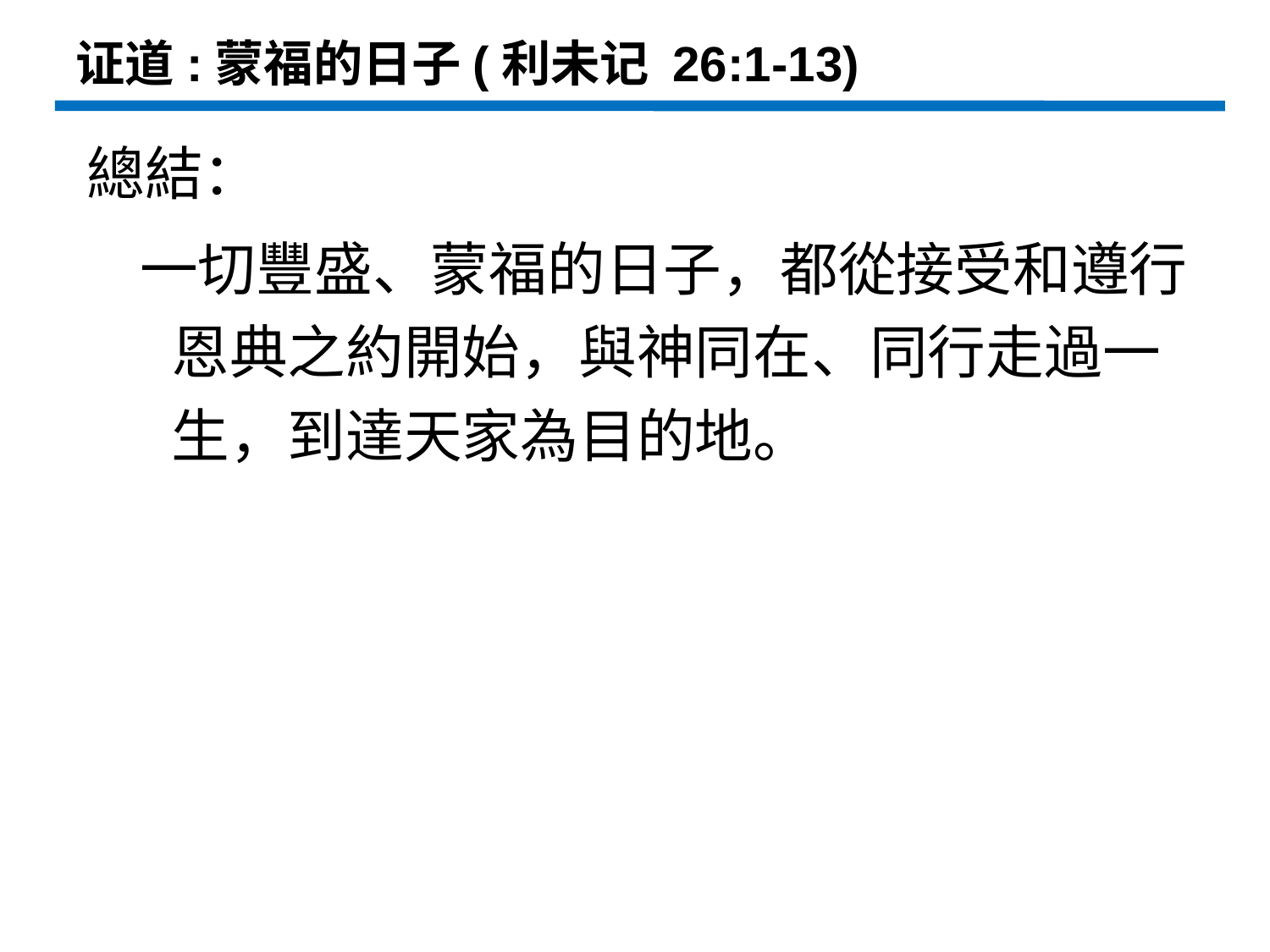

证道:蒙福的日子(利未记 26:1-13)

總結：
   一切豐盛、蒙福的日子，都從接受和遵行恩典之約開始，與神同在、同行走過一生，到達天家為目的地。